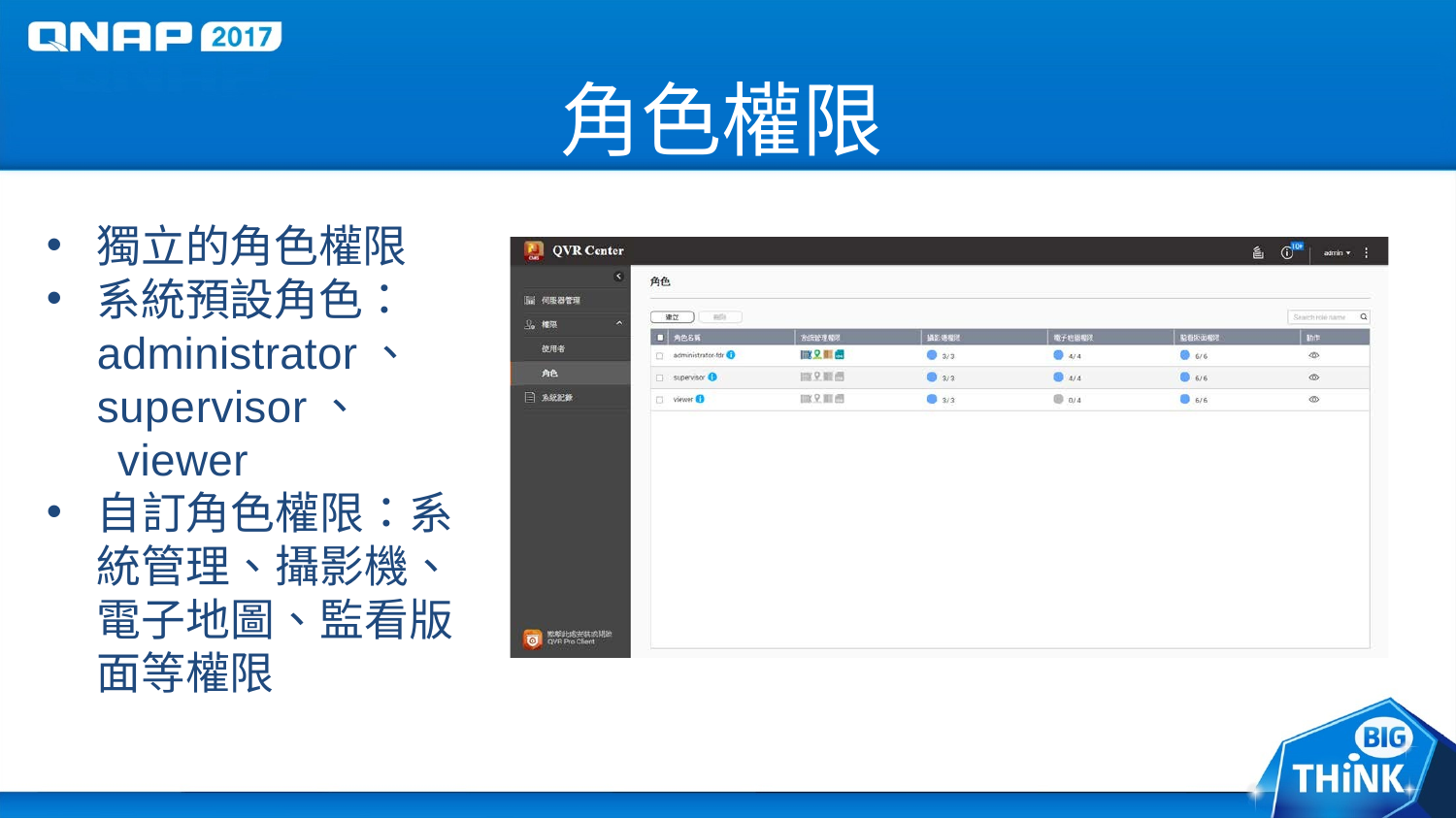

# 角色權限
獨立的角色權限
系統預設角色：
administrator、
supervisor、  viewer
自訂角色權限：系 統管理、攝影機、 電子地圖、監看版 面等權限